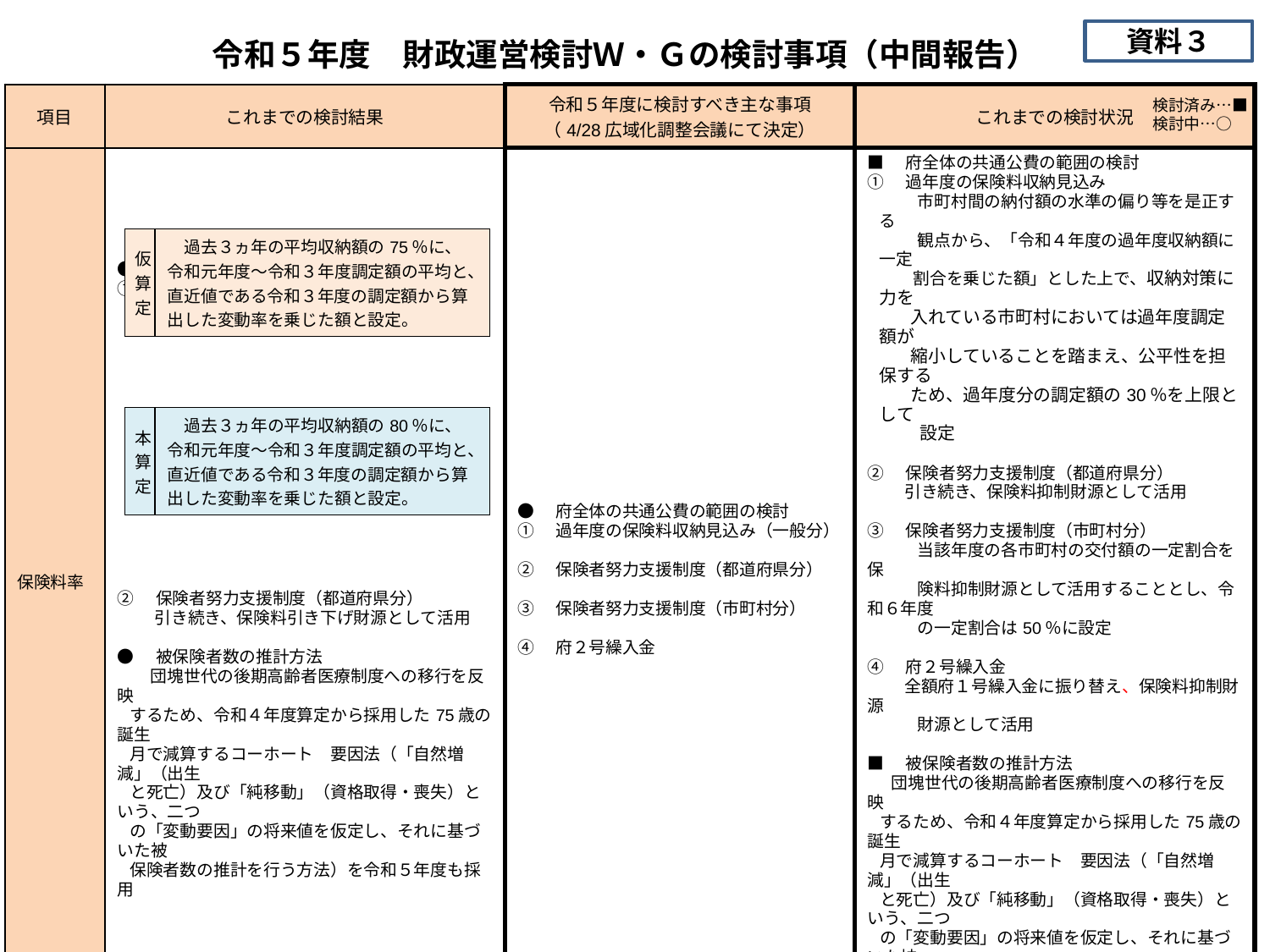

# 令和５年度　財政運営検討Ｗ・Ｇの検討事項（中間報告）
資料３
検討済み…■
検討中…○
| 項目 | これまでの検討結果 | 令和５年度に検討すべき主な事項 （4/28広域化調整会議にて決定） | これまでの検討状況 |
| --- | --- | --- | --- |
| 保険料率 | ●　府全体の共通公費の範囲の検討 ①　過年度の保険料収納見込み（一般分） 　　 　　 　　仮算定結果を受けて、緊急対応措置として、本算定では、保険料額抑制のため、以下のとおり、引上げることとする。 ②　保険者努力支援制度（都道府県分） 　　 引き続き、保険料引き下げ財源として活用 ●　被保険者数の推計方法 　 団塊世代の後期高齢者医療制度への移行を反映 するため、令和４年度算定から採用した75歳の誕生 月で減算するコーホート　要因法（「自然増減」（出生 と死亡）及び「純移動」（資格取得・喪失）という、二つ の「変動要因」の将来値を仮定し、それに基づいた被 保険者数の推計を行う方法）を令和５年度も採用 | ●　府全体の共通公費の範囲の検討 ①　過年度の保険料収納見込み（一般分） 　　 ②　保険者努力支援制度（都道府県分） ③　保険者努力支援制度（市町村分） ④　府２号繰入金 | ■　府全体の共通公費の範囲の検討 ①　過年度の保険料収納見込み 　　　市町村間の納付額の水準の偏り等を是正する 　　　観点から、「令和４年度の過年度収納額に一定 　　 割合を乗じた額」とした上で、収納対策に力を 　　 入れている市町村においては過年度調定額が 　　 縮小していることを踏まえ、公平性を担保する 　　 ため、過年度分の調定額の30％を上限として 　　　設定 ②　保険者努力支援制度（都道府県分） 　　 引き続き、保険料抑制財源として活用 ③　保険者努力支援制度（市町村分） 　　　当該年度の各市町村の交付額の一定割合を保 　　　険料抑制財源として活用することとし、令和６年度 　　　の一定割合は50％に設定 ④　府２号繰入金 　　 全額府１号繰入金に振り替え、保険料抑制財源 　　　財源として活用 ■　被保険者数の推計方法 団塊世代の後期高齢者医療制度への移行を反映 するため、令和４年度算定から採用した75歳の誕生 月で減算するコーホート　要因法（「自然増減」（出生 と死亡）及び「純移動」（資格取得・喪失）という、二つ の「変動要因」の将来値を仮定し、それに基づいた被 保険者数の推計を行う方法）を令和６年度も採用 |
| 保険料減免・軽減 | ●　国において、子ども（未就学児）に係る被保険者均等割額を減額し、その減額相当額を公費で支援する法改正（令和４年４月１日施行）を実施 ● 子どもに係る均等割額減額措置に係る対象年齢及び軽減額の拡充について国へ要望 | ●　子どもに係る均等割額減額措置について、対象年齢及び軽減額の拡充の動向をみながら必要に応じ国へ要望（継続） | ■　子どもに係る均等割減額措置に係る対象年齢及び軽減額の拡充について国へ要望 |
| 仮算定 | 過去３ヵ年の平均収納額の75％に、令和元年度～令和３年度調定額の平均と、直近値である令和３年度の調定額から算出した変動率を乗じた額と設定。 |
| --- | --- |
| 本算定 | 過去３ヵ年の平均収納額の80％に、令和元年度～令和３年度調定額の平均と、直近値である令和３年度の調定額から算出した変動率を乗じた額と設定。 |
| --- | --- |